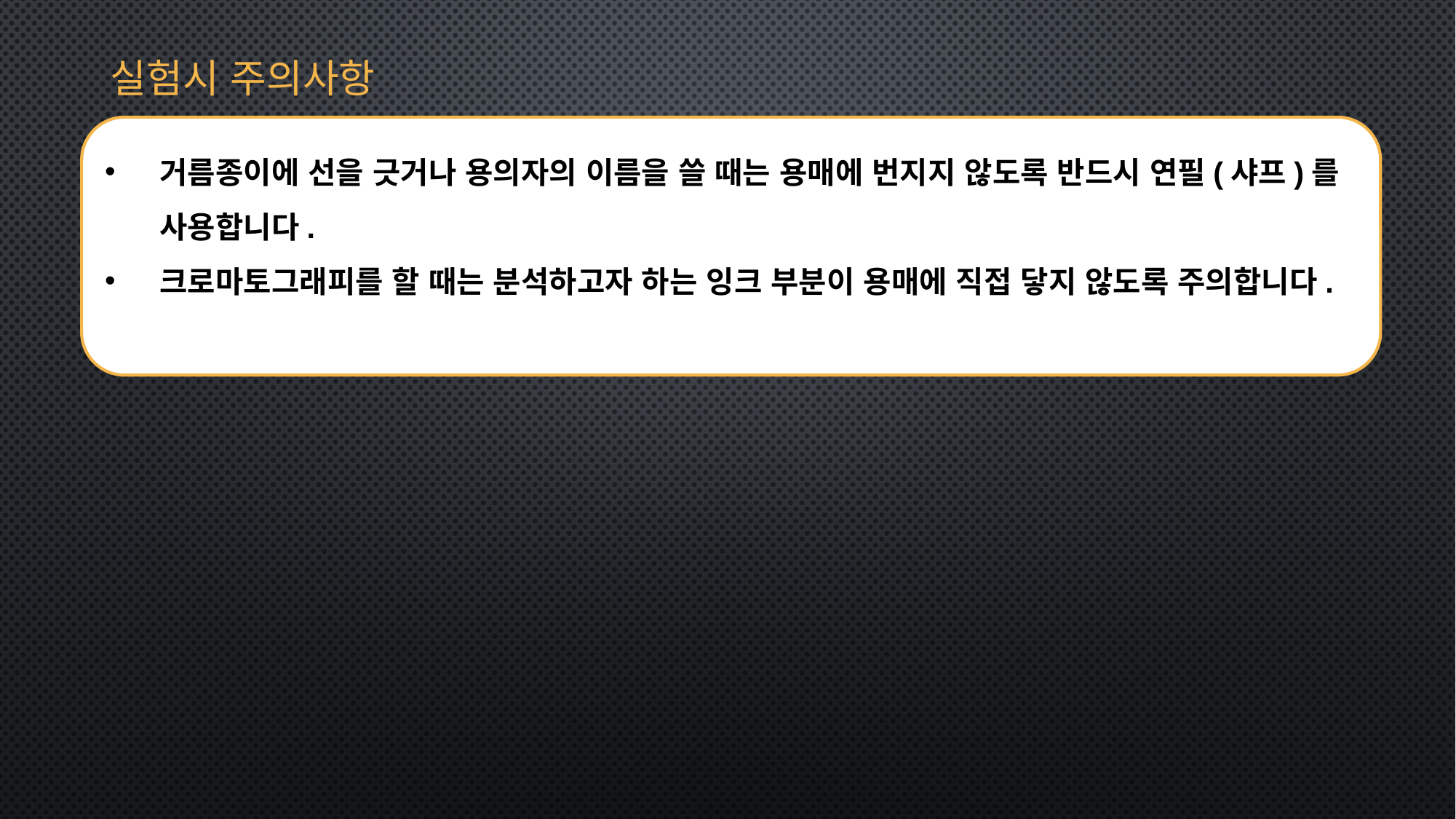

실험시 주의사항
거름종이에 선을 긋거나 용의자의 이름을 쓸 때는 용매에 번지지 않도록 반드시 연필(샤프)를 사용합니다.
크로마토그래피를 할 때는 분석하고자 하는 잉크 부분이 용매에 직접 닿지 않도록 주의합니다.